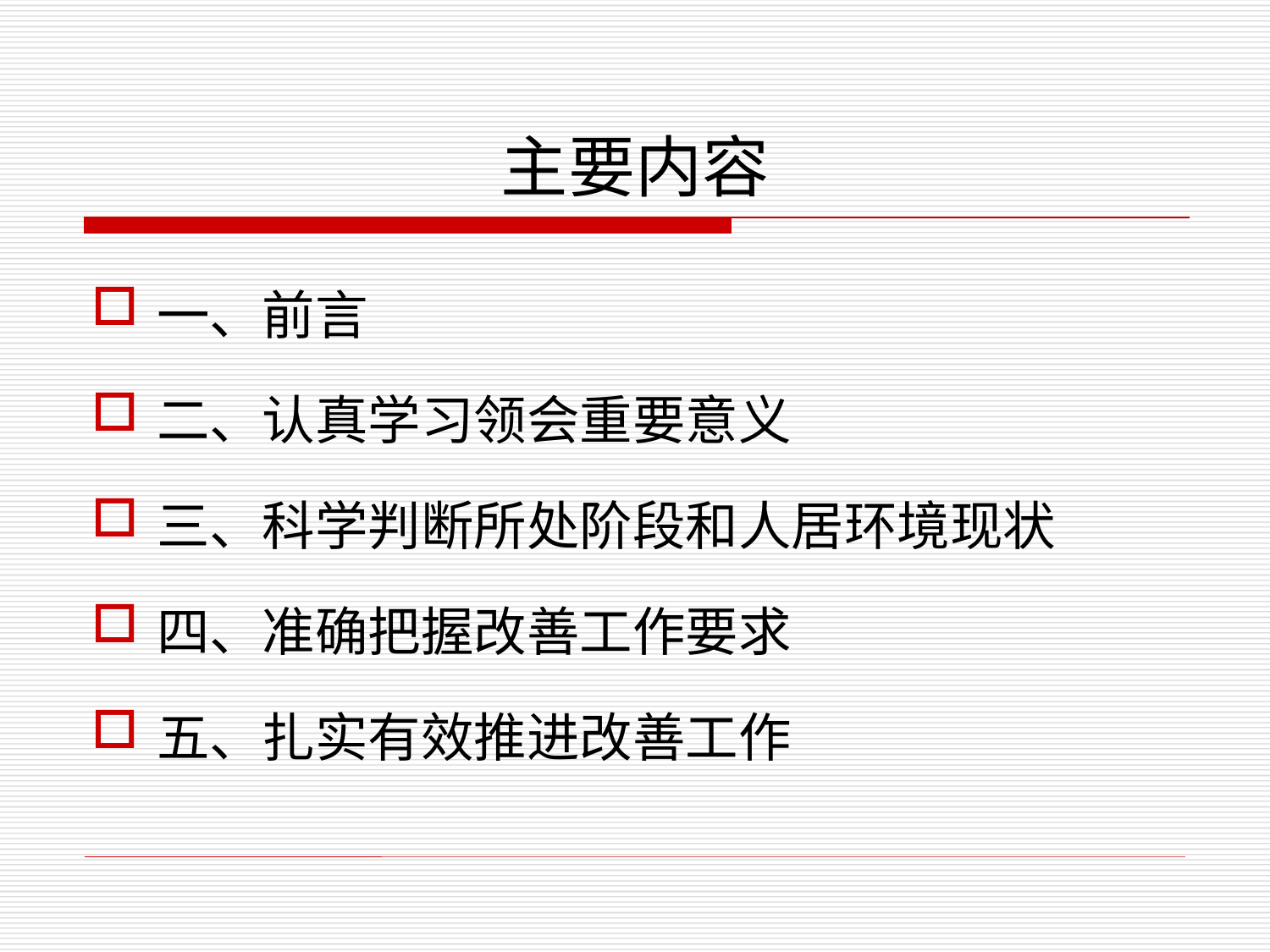

主要内容
一、前言
二、认真学习领会重要意义
三、科学判断所处阶段和人居环境现状
四、准确把握改善工作要求
五、扎实有效推进改善工作